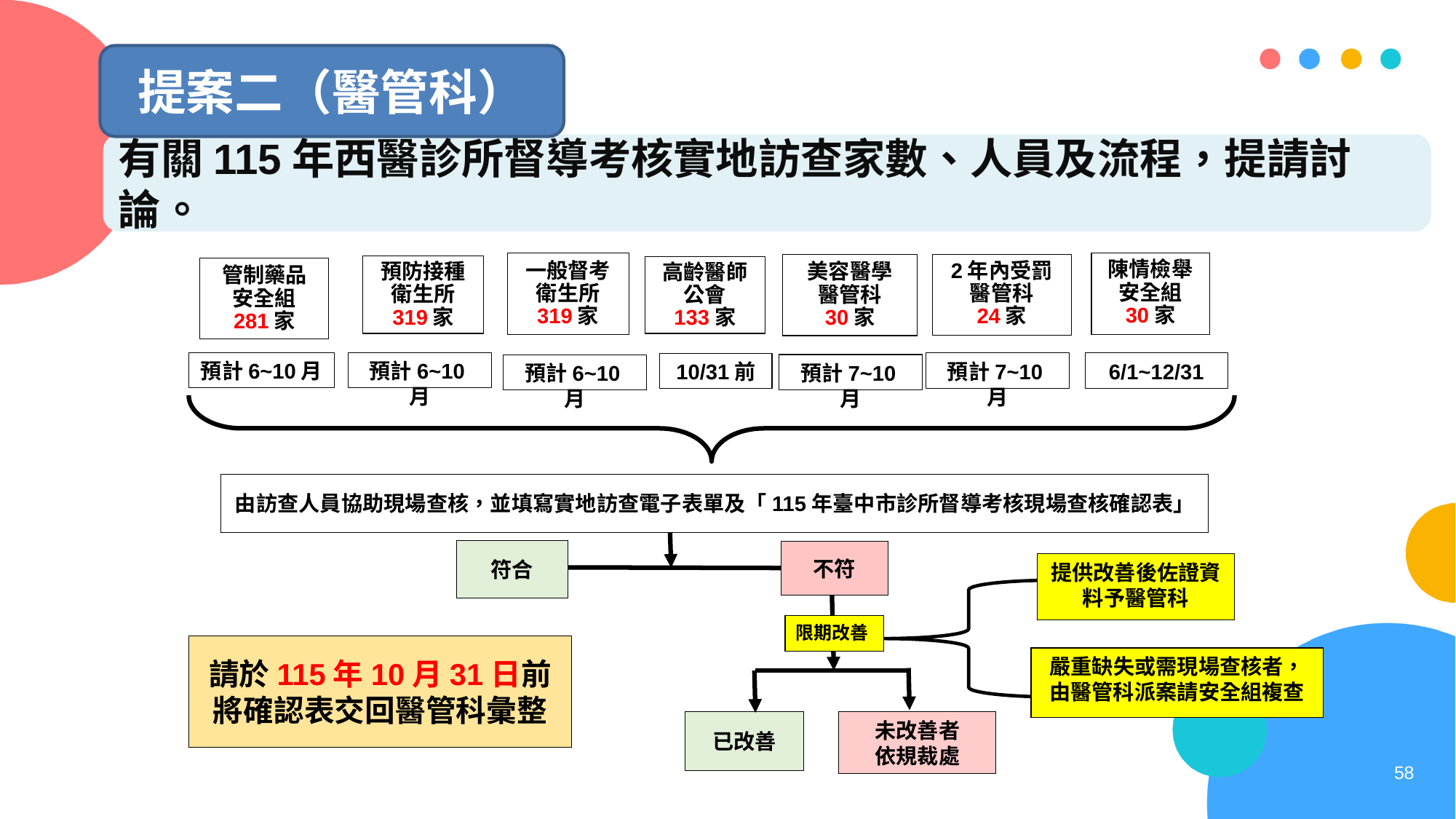

提案二（醫管科）

有關115年西醫診所督導考核實地訪查家數、人員及流程，提請討論。
陳情檢舉
安全組
30家
一般督考
衛生所
319家
2年內受罰
醫管科
24家
美容醫學
醫管科
30家
預防接種
衛生所
319家
高齡醫師
公會
133家
管制藥品
安全組
281家
預計6~10月
預計6~10月
預計7~10月
6/1~12/31
10/31前
預計7~10月
預計6~10月
由訪查人員協助現場查核，並填寫實地訪查電子表單及「115年臺中市診所督導考核現場查核確認表」
符合
不符
提供改善後佐證資料予醫管科

限期改善
請於115年10月31日前
將確認表交回醫管科彙整
嚴重缺失或需現場查核者，由醫管科派案請安全組複查
已改善
未改善者
依規裁處
58